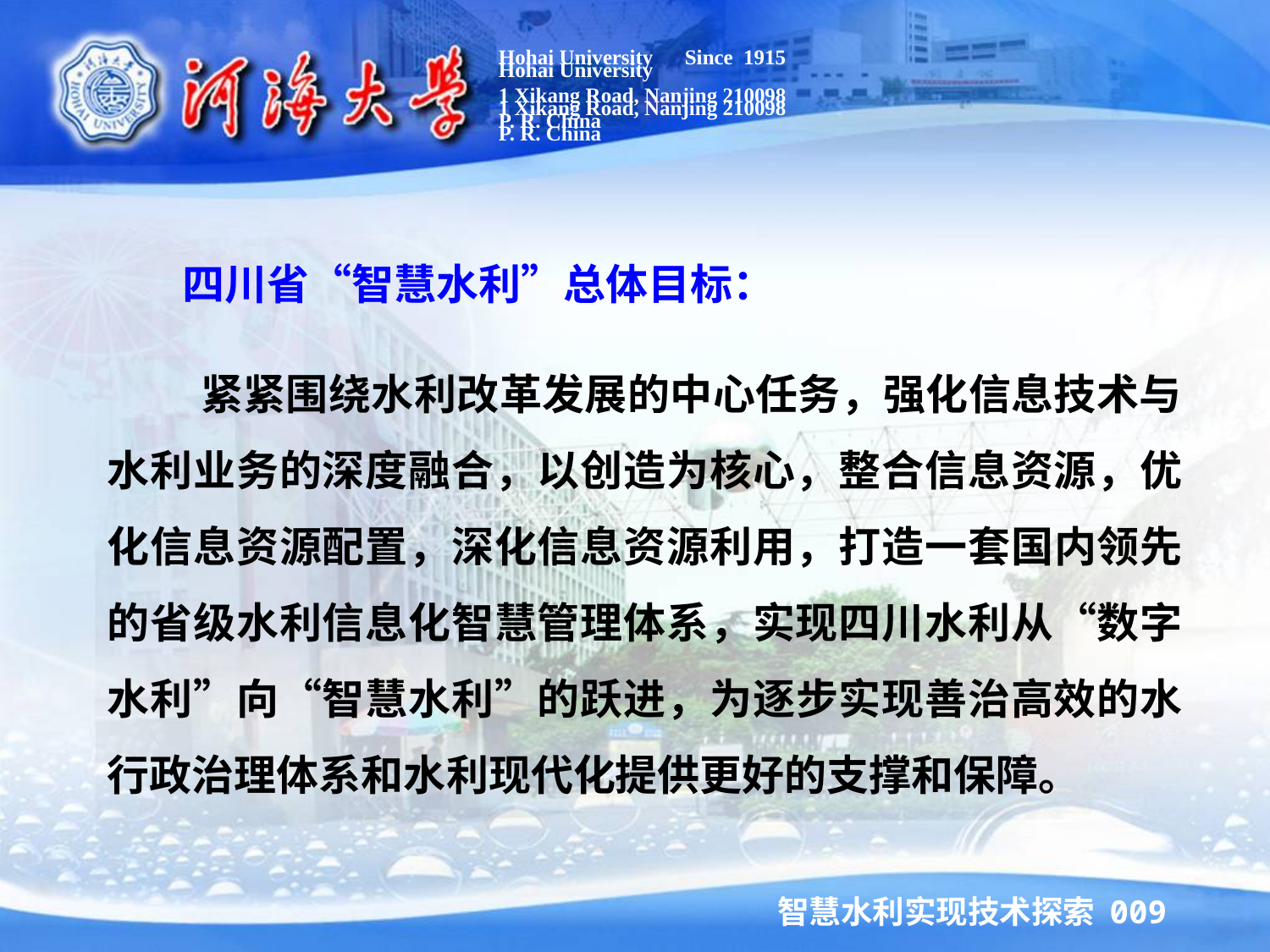

Hohai University      Since  1915
1 Xikang Road, Nanjing 210098
P. R. China
Hohai University
1 Xikang Road, Nanjing 210098
P. R. China
四川省“智慧水利”总体目标：
          紧紧围绕水利改革发展的中心任务，强化信息技术与水利业务的深度融合，以创造为核心，整合信息资源，优化信息资源配置，深化信息资源利用，打造一套国内领先的省级水利信息化智慧管理体系，实现四川水利从“数字水利”向“智慧水利”的跃进，为逐步实现善治高效的水行政治理体系和水利现代化提供更好的支撑和保障。
智慧水利实现技术探索 009